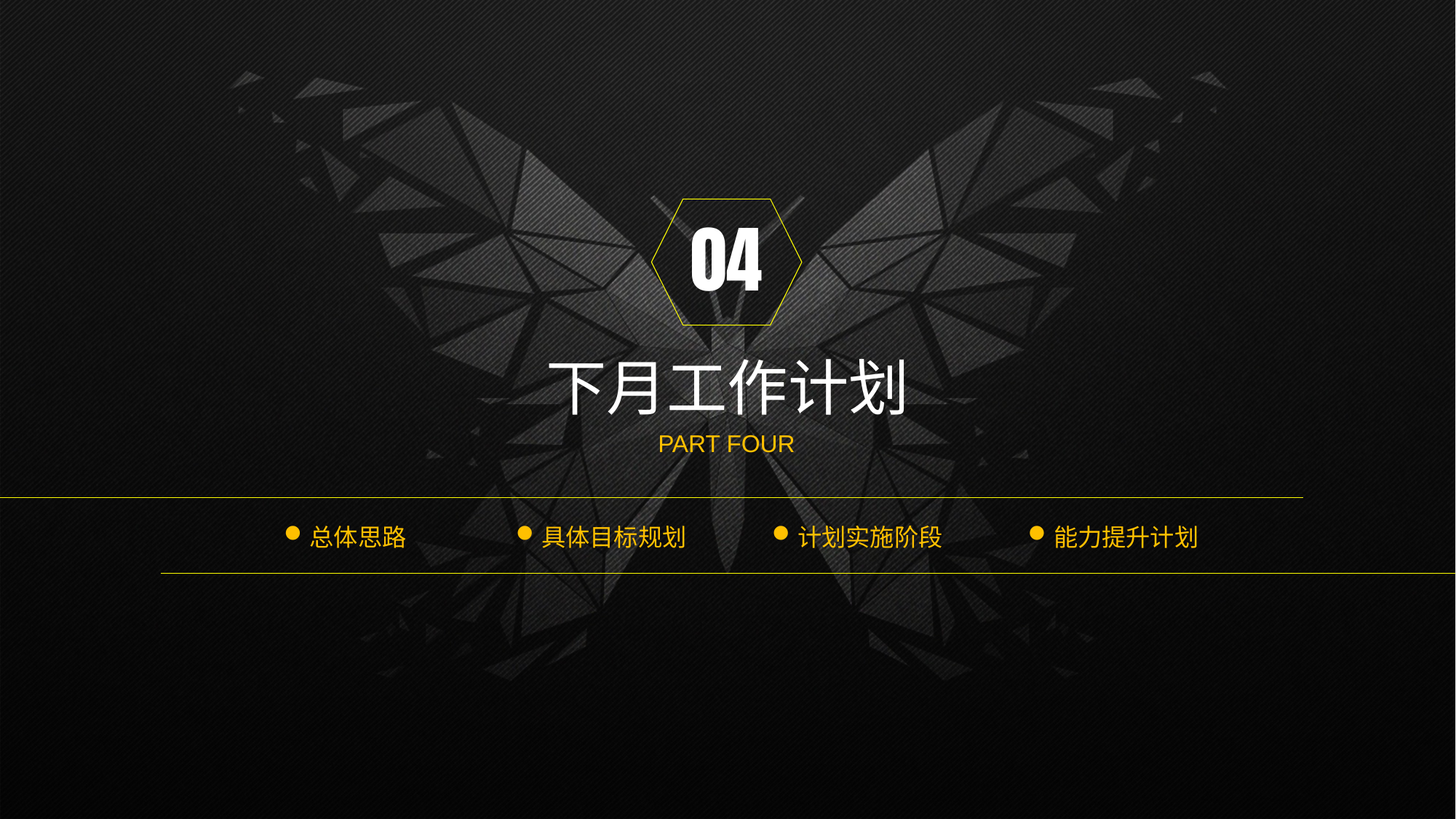

04
下月工作计划
PART FOUR
总体思路
具体目标规划
计划实施阶段
能力提升计划